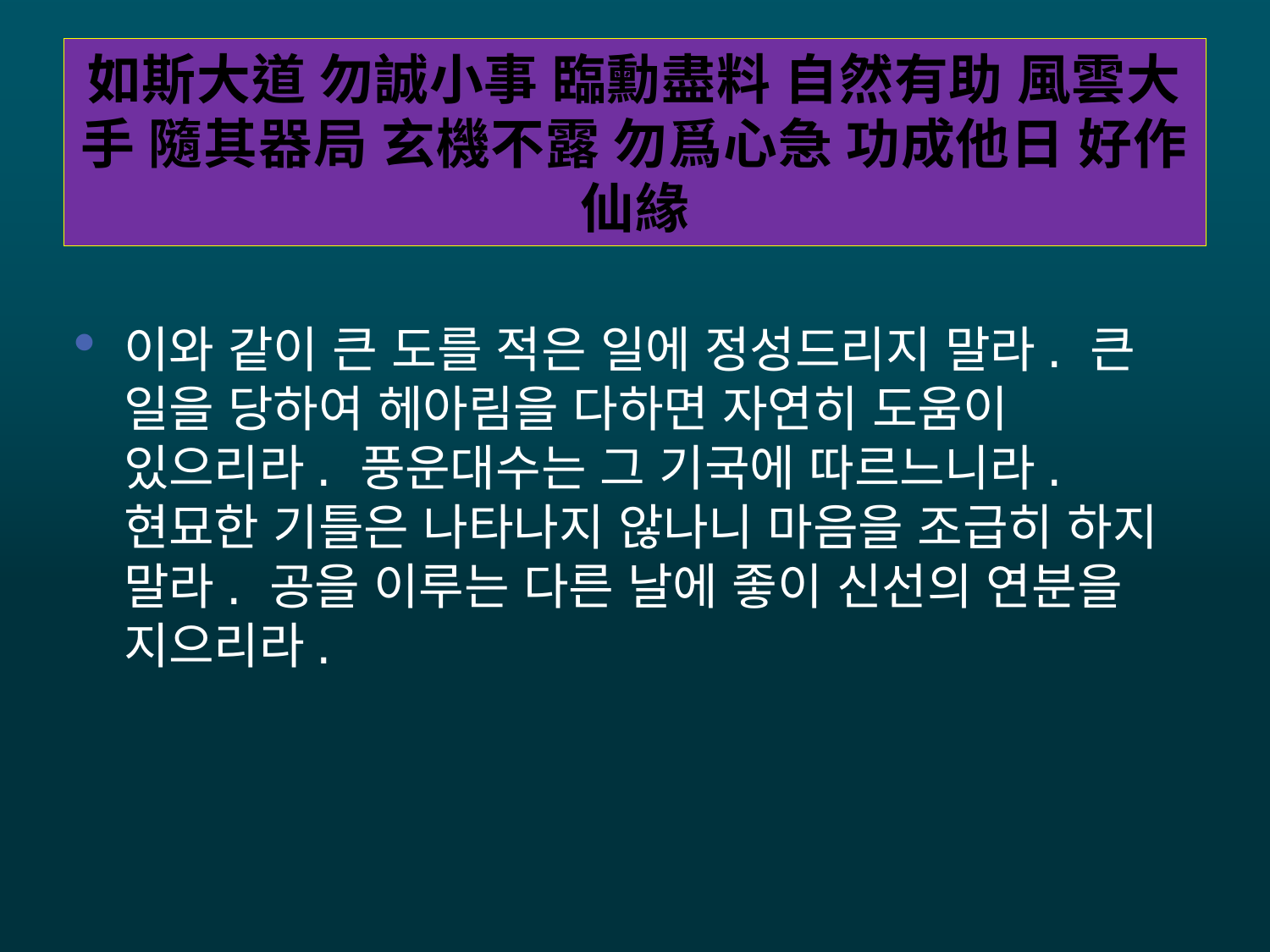

# 如斯大道 勿誠小事 臨勳盡料 自然有助 風雲大手 隨其器局 玄機不露 勿爲心急 功成他日 好作仙緣
이와 같이 큰 도를 적은 일에 정성드리지 말라. 큰 일을 당하여 헤아림을 다하면 자연히 도움이 있으리라. 풍운대수는 그 기국에 따르느니라. 현묘한 기틀은 나타나지 않나니 마음을 조급히 하지 말라. 공을 이루는 다른 날에 좋이 신선의 연분을 지으리라.